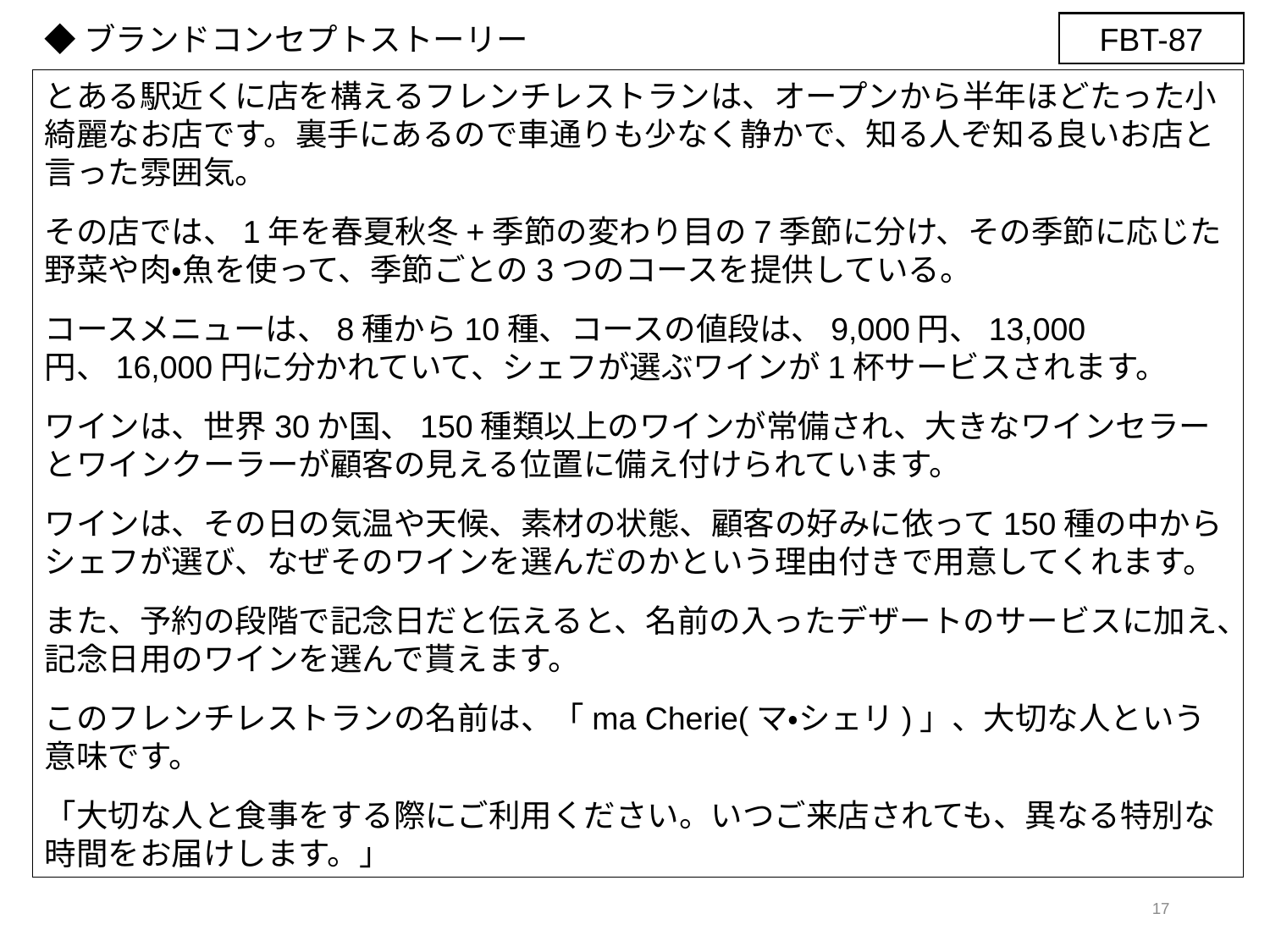

◆ブランドコンセプトストーリー
FBT-87
とある駅近くに店を構えるフレンチレストランは、オープンから半年ほどたった小綺麗なお店です。裏手にあるので車通りも少なく静かで、知る人ぞ知る良いお店と言った雰囲気。

その店では、1年を春夏秋冬+季節の変わり目の7季節に分け、その季節に応じた野菜や肉・魚を使って、季節ごとの3つのコースを提供している。

コースメニューは、8種から10種、コースの値段は、9,000円、13,000円、16,000円に分かれていて、シェフが選ぶワインが1杯サービスされます。

ワインは、世界30か国、150種類以上のワインが常備され、大きなワインセラーとワインクーラーが顧客の見える位置に備え付けられています。

ワインは、その日の気温や天候、素材の状態、顧客の好みに依って150種の中からシェフが選び、なぜそのワインを選んだのかという理由付きで用意してくれます。

また、予約の段階で記念日だと伝えると、名前の入ったデザートのサービスに加え、記念日用のワインを選んで貰えます。

このフレンチレストランの名前は、「ma Cherie(マ・シェリ)」、大切な人という意味です。

「大切な人と食事をする際にご利用ください。いつご来店されても、異なる特別な時間をお届けします。」
17